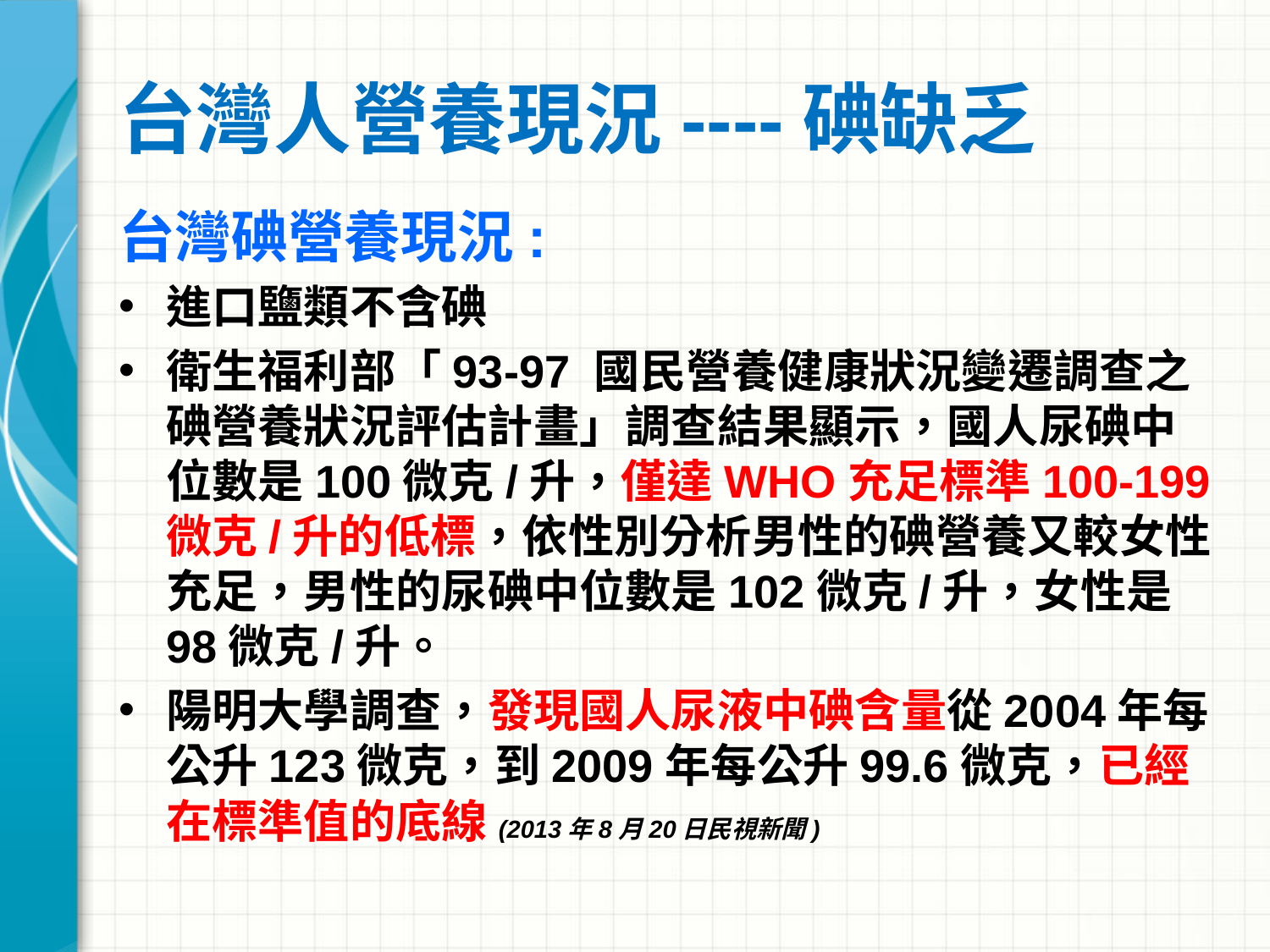

# 台灣人營養現況----碘缺乏
台灣碘營養現況:
進口鹽類不含碘
衛生福利部「93-97 國民營養健康狀況變遷調查之碘營養狀況評估計畫」調查結果顯示，國人尿碘中位數是100微克/升，僅達WHO充足標準100-199微克/升的低標，依性別分析男性的碘營養又較女性充足，男性的尿碘中位數是102微克/升，女性是98微克/升。
陽明大學調查，發現國人尿液中碘含量從2004年每公升123微克，到2009年每公升99.6微克，已經在標準值的底線(2013年8月20日民視新聞)